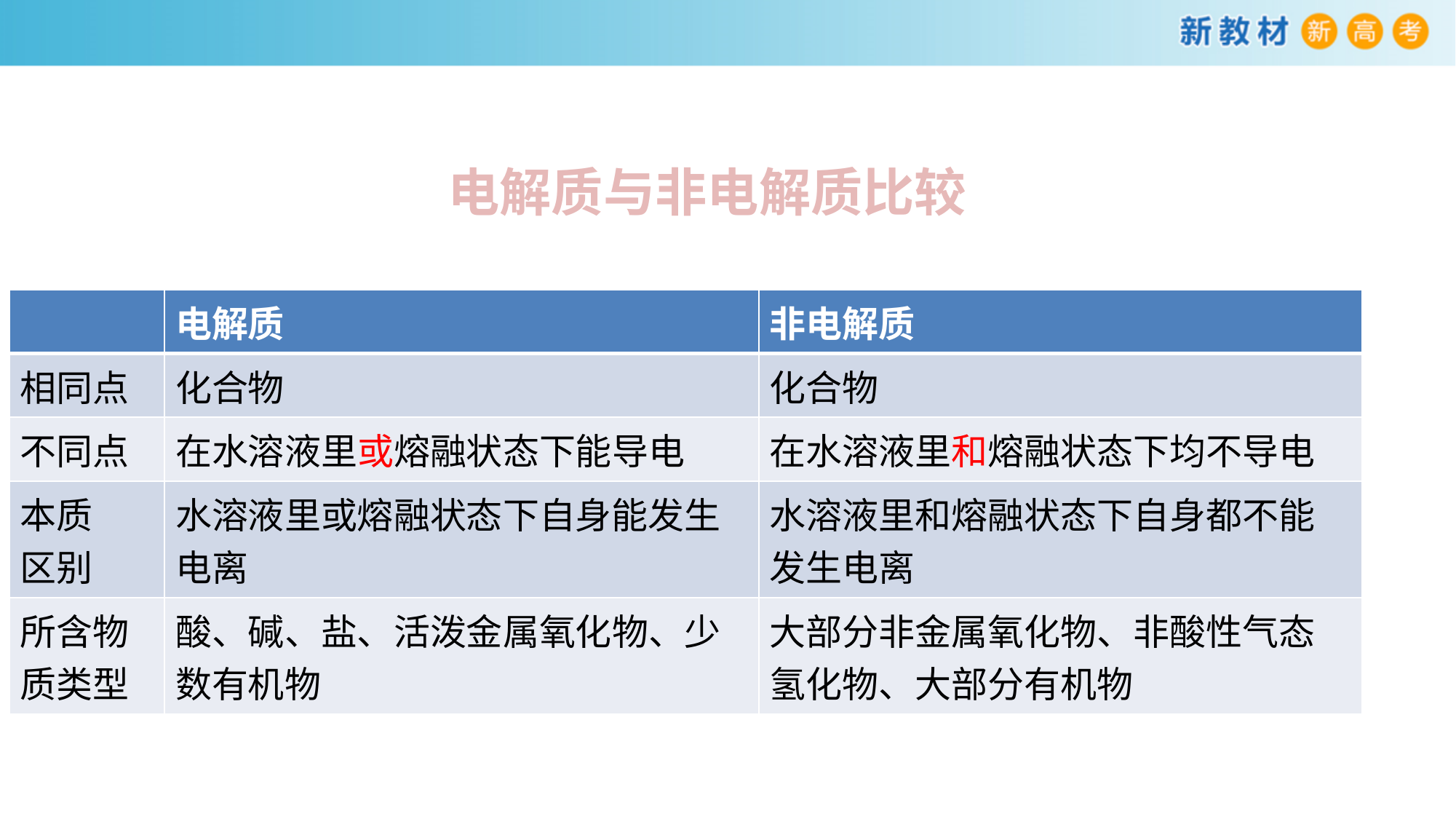

# 电解质与非电解质比较
|  | 电解质 | 非电解质 |
| --- | --- | --- |
| 相同点 | 化合物 | 化合物 |
| 不同点 | 在水溶液里或熔融状态下能导电 | 在水溶液里和熔融状态下均不导电 |
| 本质 区别 | 水溶液里或熔融状态下自身能发生电离 | 水溶液里和熔融状态下自身都不能发生电离 |
| 所含物质类型 | 酸、碱、盐、活泼金属氧化物、少数有机物 | 大部分非金属氧化物、非酸性气态氢化物、大部分有机物 |